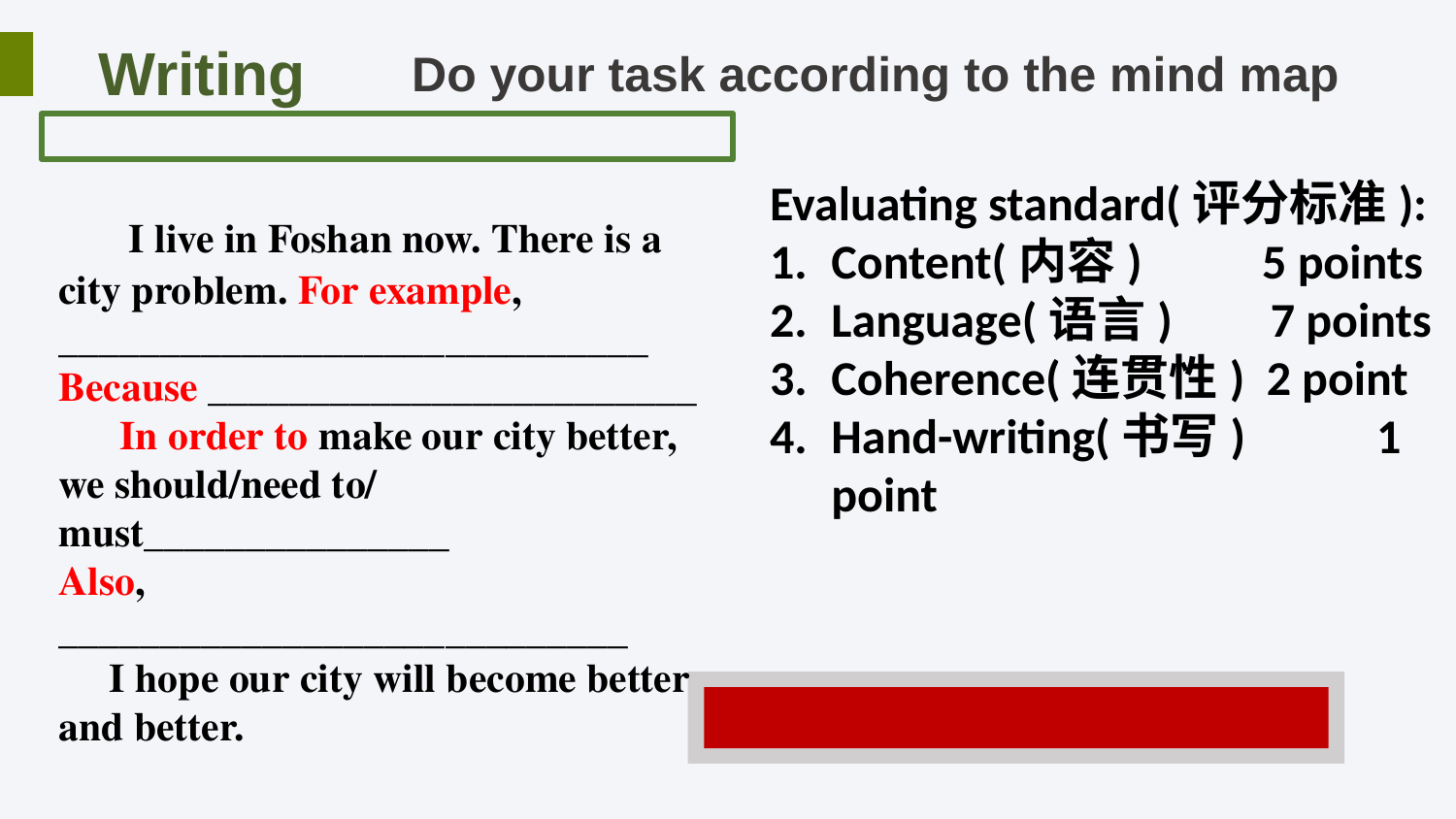

Writing

Do your task according to the mind map

Evaluating standard(评分标准):
Content(内容)           5 points
Language(语言)         7 points
Coherence(连贯性)  2 point
Hand-writing(书写)            1 point
     I live in Foshan now. There is a city problem. For example, _____________________________
Because ________________________
      In order to make our city better, we should/need to/ must_______________
Also, ____________________________
     I hope our city will become better and better.